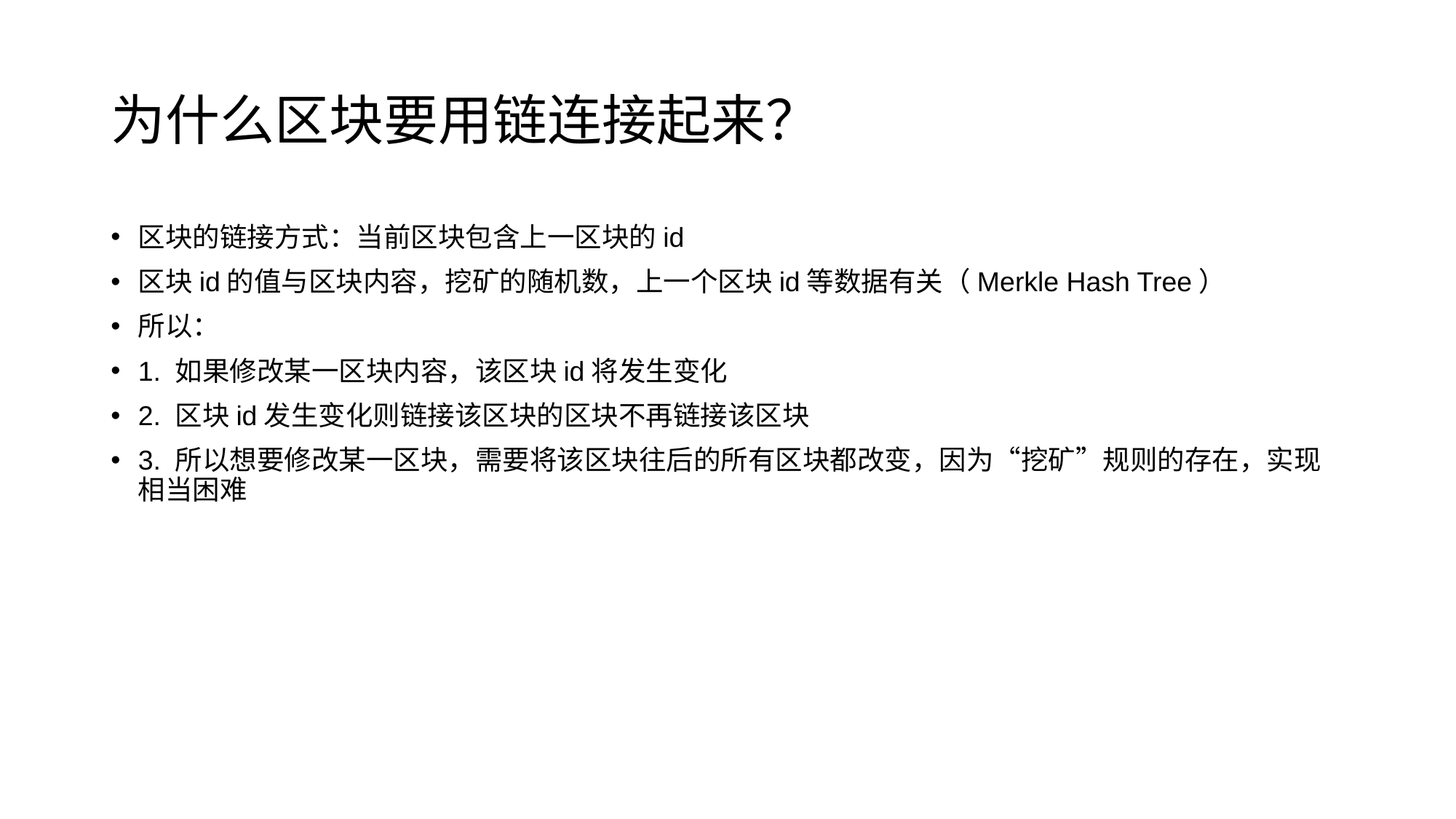

# 为什么区块要用链连接起来？
区块的链接方式：当前区块包含上一区块的id
区块id的值与区块内容，挖矿的随机数，上一个区块id等数据有关（Merkle Hash Tree）
所以：
1. 如果修改某一区块内容，该区块id将发生变化
2. 区块id发生变化则链接该区块的区块不再链接该区块
3. 所以想要修改某一区块，需要将该区块往后的所有区块都改变，因为“挖矿”规则的存在，实现相当困难